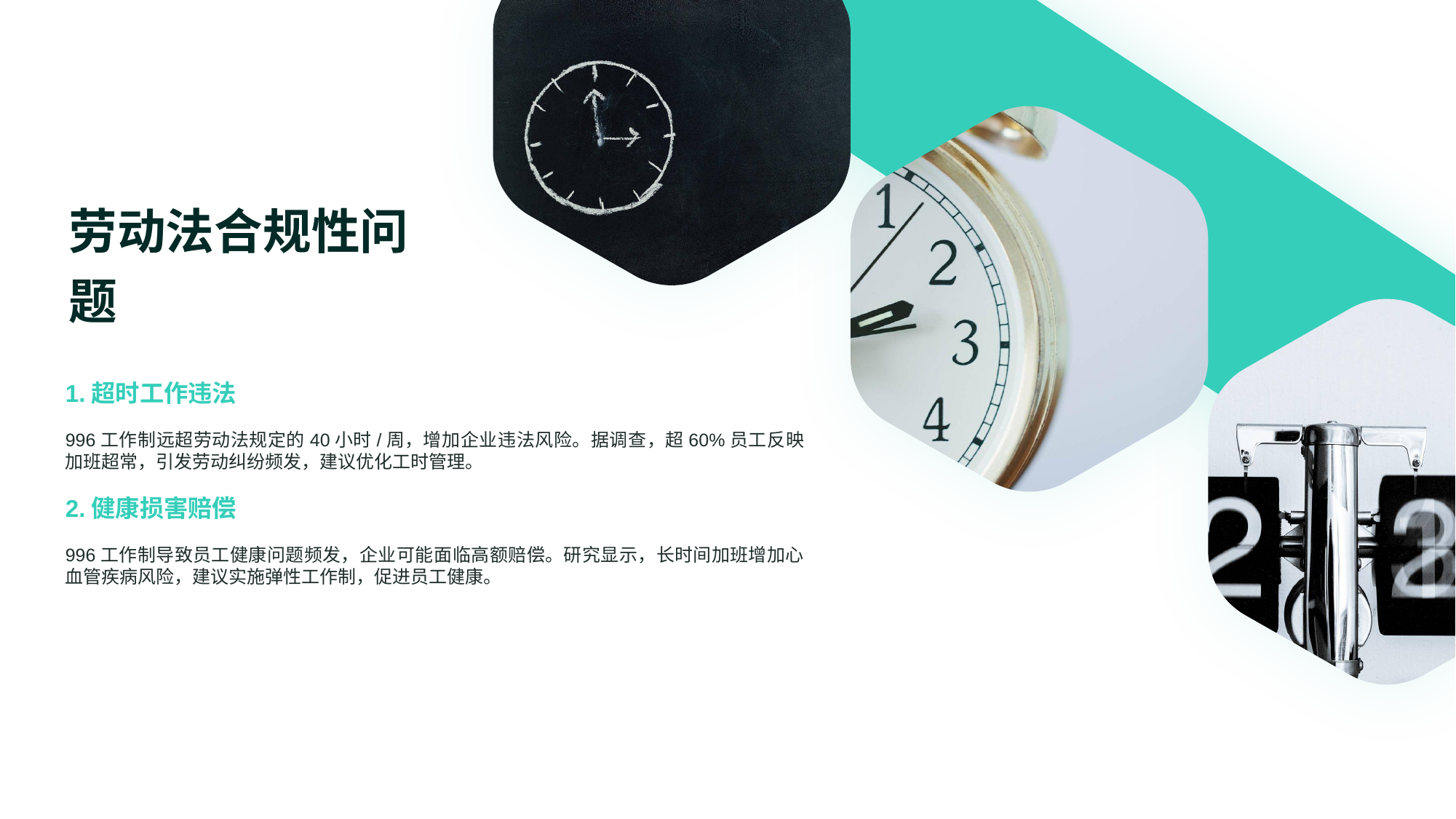

劳动法合规性问题

1.超时工作违法
996工作制远超劳动法规定的40小时/周，增加企业违法风险。据调查，超60%员工反映加班超常，引发劳动纠纷频发，建议优化工时管理。
2.健康损害赔偿
996工作制导致员工健康问题频发，企业可能面临高额赔偿。研究显示，长时间加班增加心血管疾病风险，建议实施弹性工作制，促进员工健康。